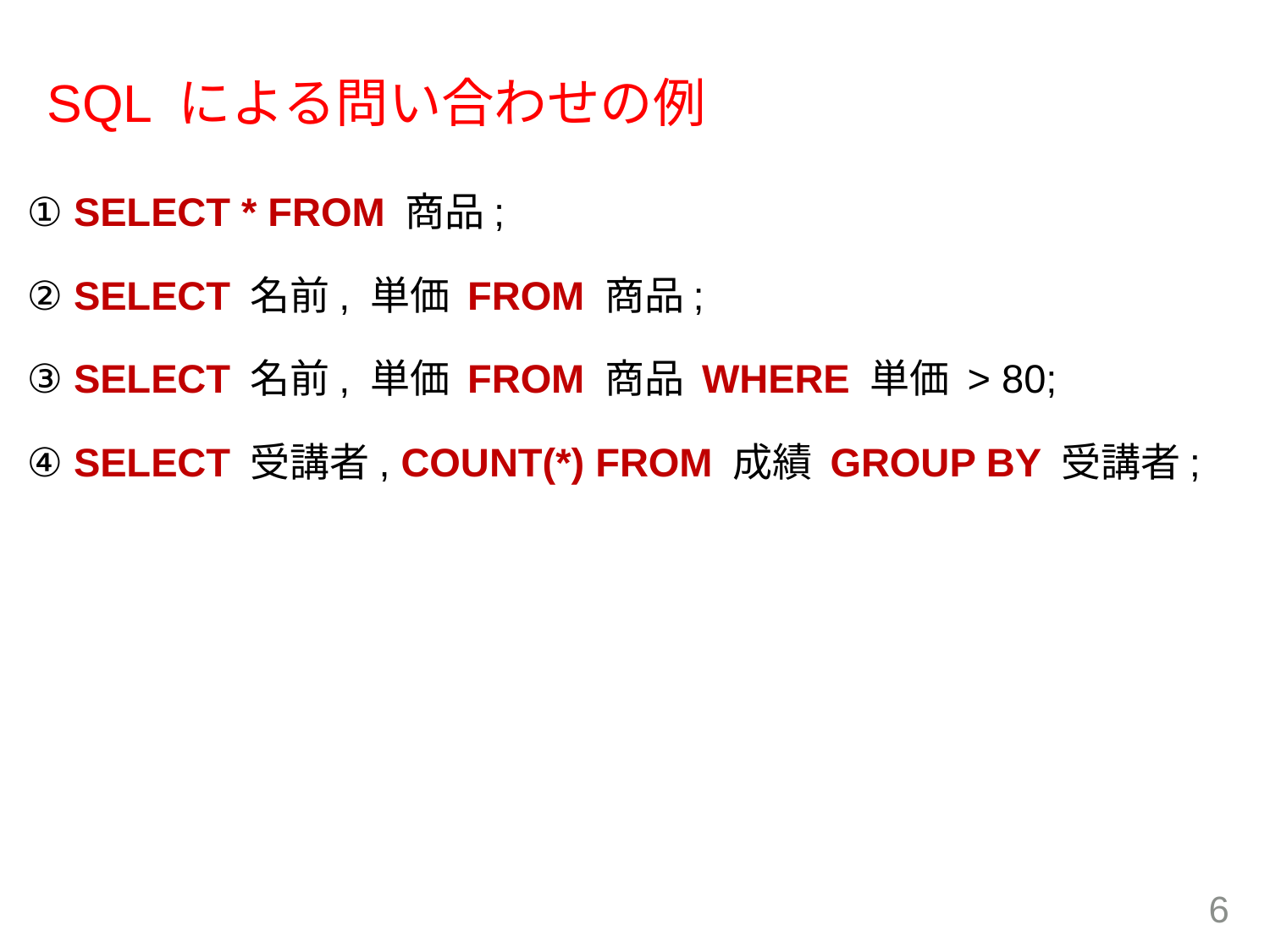

SQL による問い合わせの例
① SELECT * FROM 商品;
② SELECT 名前, 単価 FROM 商品;
③ SELECT 名前, 単価 FROM 商品 WHERE 単価 > 80;
④ SELECT 受講者, COUNT(*) FROM 成績 GROUP BY 受講者;

6